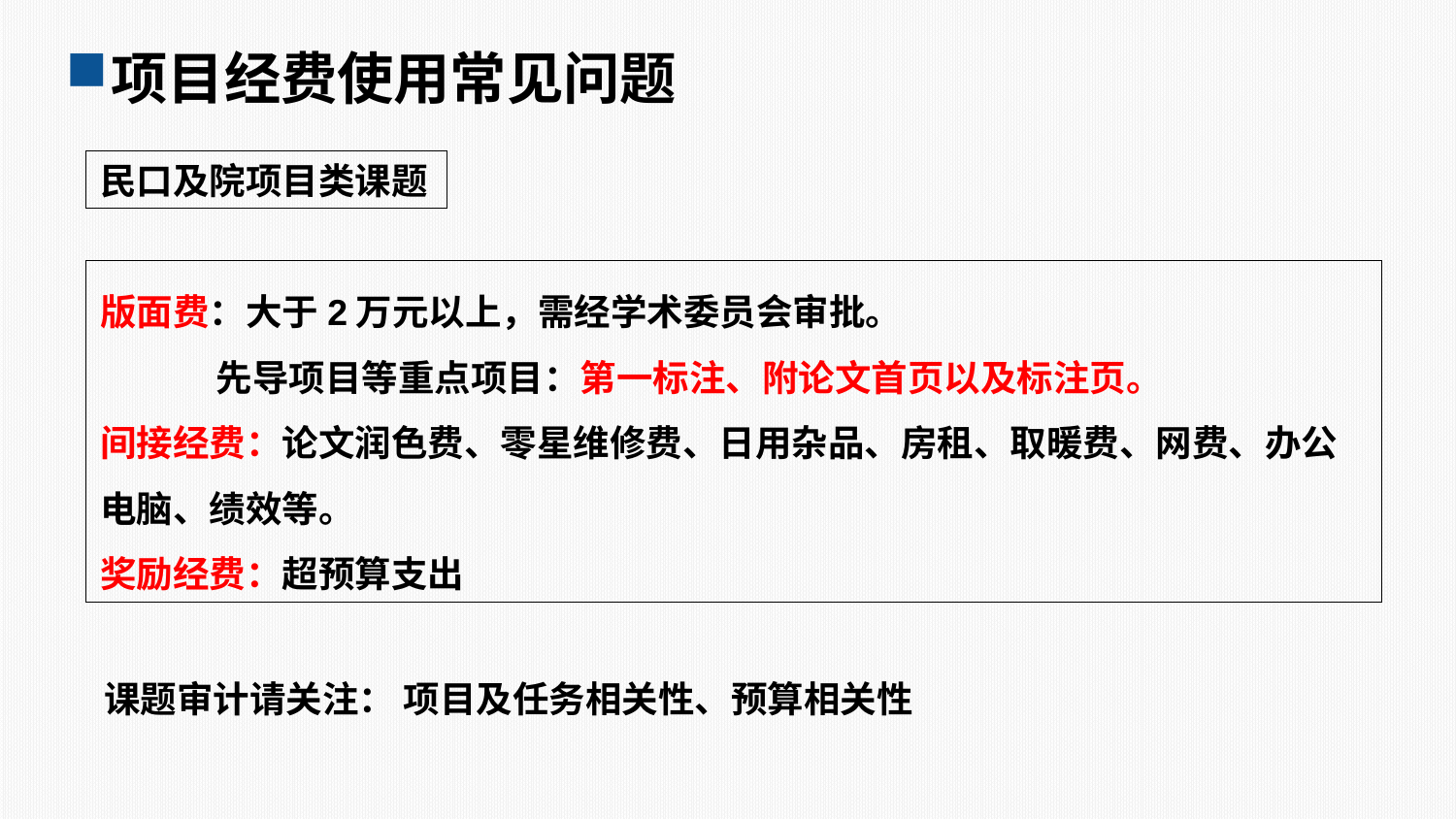

项目经费使用常见问题
民口及院项目类课题
版面费：大于2万元以上，需经学术委员会审批。
             先导项目等重点项目：第一标注、附论文首页以及标注页。
间接经费：论文润色费、零星维修费、日用杂品、房租、取暖费、网费、办公电脑、绩效等。
奖励经费：超预算支出
课题审计请关注： 项目及任务相关性、预算相关性